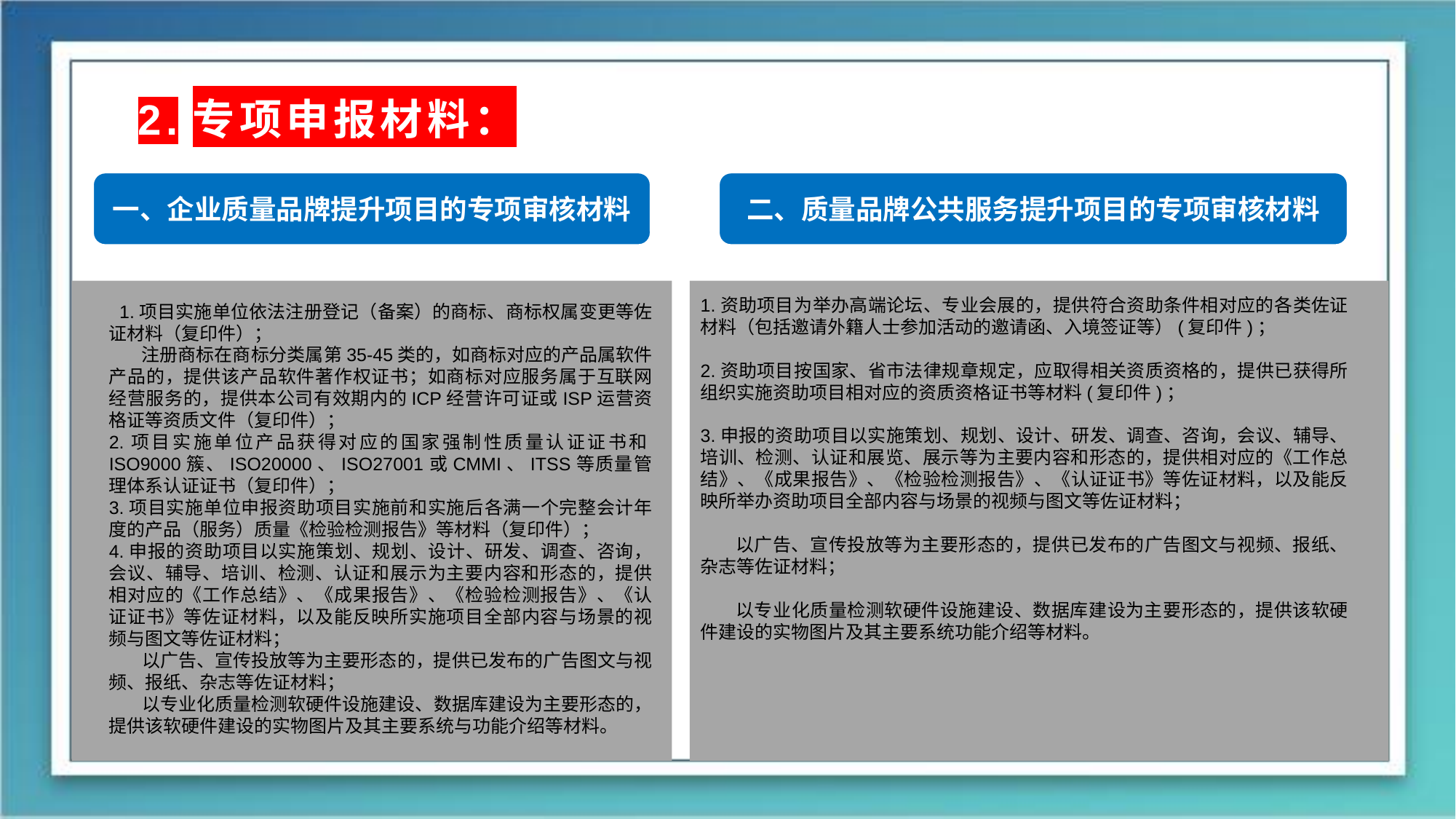

2.专项申报材料：

一、企业质量品牌提升项目的专项审核材料
二、质量品牌公共服务提升项目的专项审核材料

  1.项目实施单位依法注册登记（备案）的商标、商标权属变更等佐证材料（复印件）；
       注册商标在商标分类属第35-45类的，如商标对应的产品属软件产品的，提供该产品软件著作权证书；如商标对应服务属于互联网经营服务的，提供本公司有效期内的ICP经营许可证或ISP运营资格证等资质文件（复印件）；
2.项目实施单位产品获得对应的国家强制性质量认证证书和ISO9000簇、ISO20000、ISO27001或CMMI、ITSS等质量管理体系认证证书（复印件）；
3.项目实施单位申报资助项目实施前和实施后各满一个完整会计年度的产品（服务）质量《检验检测报告》等材料（复印件）；
4.申报的资助项目以实施策划、规划、设计、研发、调查、咨询，会议、辅导、培训、检测、认证和展示为主要内容和形态的，提供相对应的《工作总结》、《成果报告》、《检验检测报告》、《认证证书》等佐证材料，以及能反映所实施项目全部内容与场景的视频与图文等佐证材料；
       以广告、宣传投放等为主要形态的，提供已发布的广告图文与视频、报纸、杂志等佐证材料；
       以专业化质量检测软硬件设施建设、数据库建设为主要形态的，提供该软硬件建设的实物图片及其主要系统与功能介绍等材料。

1.资助项目为举办高端论坛、专业会展的，提供符合资助条件相对应的各类佐证材料（包括邀请外籍人士参加活动的邀请函、入境签证等）(复印件)；

2.资助项目按国家、省市法律规章规定，应取得相关资质资格的，提供已获得所组织实施资助项目相对应的资质资格证书等材料(复印件)；

3.申报的资助项目以实施策划、规划、设计、研发、调查、咨询，会议、辅导、培训、检测、认证和展览、展示等为主要内容和形态的，提供相对应的《工作总结》、《成果报告》、《检验检测报告》、《认证证书》等佐证材料，以及能反映所举办资助项目全部内容与场景的视频与图文等佐证材料；

       以广告、宣传投放等为主要形态的，提供已发布的广告图文与视频、报纸、杂志等佐证材料；

       以专业化质量检测软硬件设施建设、数据库建设为主要形态的，提供该软硬件建设的实物图片及其主要系统功能介绍等材料。